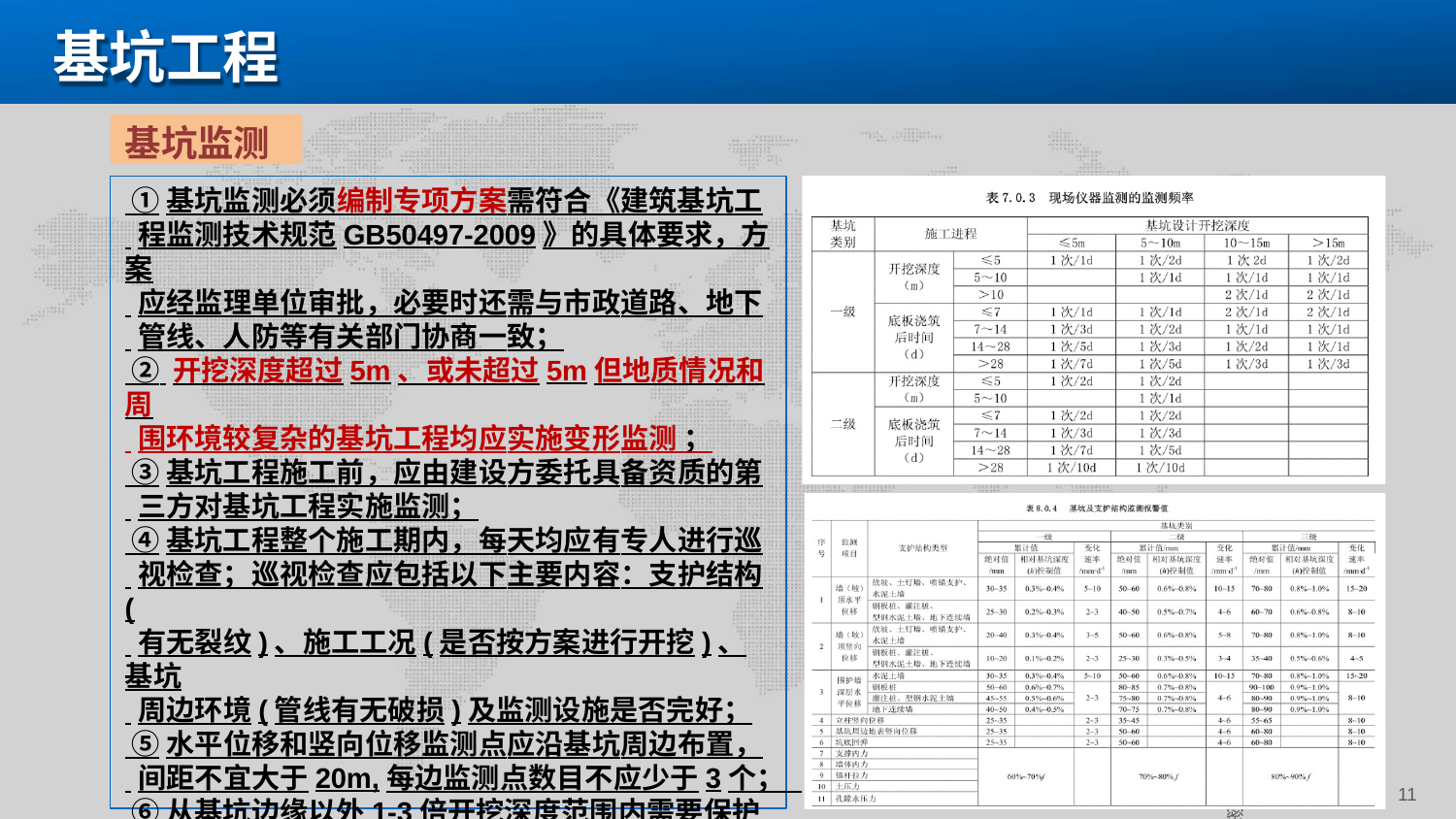

# 基坑工程
基坑监测

 ①基坑监测必须编制专项方案需符合《建筑基坑工
 程监测技术规范GB50497-2009》的具体要求，方案
 应经监理单位审批，必要时还需与市政道路、地下
 管线、人防等有关部门协商一致；
 ② 开挖深度超过5m、或未超过5m但地质情况和周
 围环境较复杂的基坑工程均应实施变形监测 ；
 ③基坑工程施工前，应由建设方委托具备资质的第
 三方对基坑工程实施监测；
 ④基坑工程整个施工期内，每天均应有专人进行巡
 视检查；巡视检查应包括以下主要内容：支护结构(
 有无裂纹)、施工工况(是否按方案进行开挖)、基坑
 周边环境(管线有无破损)及监测设施是否完好；
 ⑤水平位移和竖向位移监测点应沿基坑周边布置，
 间距不宜大于20m,每边监测点数目不应少于3个；
 ⑥从基坑边缘以外1-3倍开挖深度范围内需要保护的
 建筑物、地下管线等均应作为监控对象；
 ⑦监测项目的变化速率连续3天超过报警值的10%,应
 报警，向上级部门报告，监测报警值见下表。

11
内部资料 | 注意保密